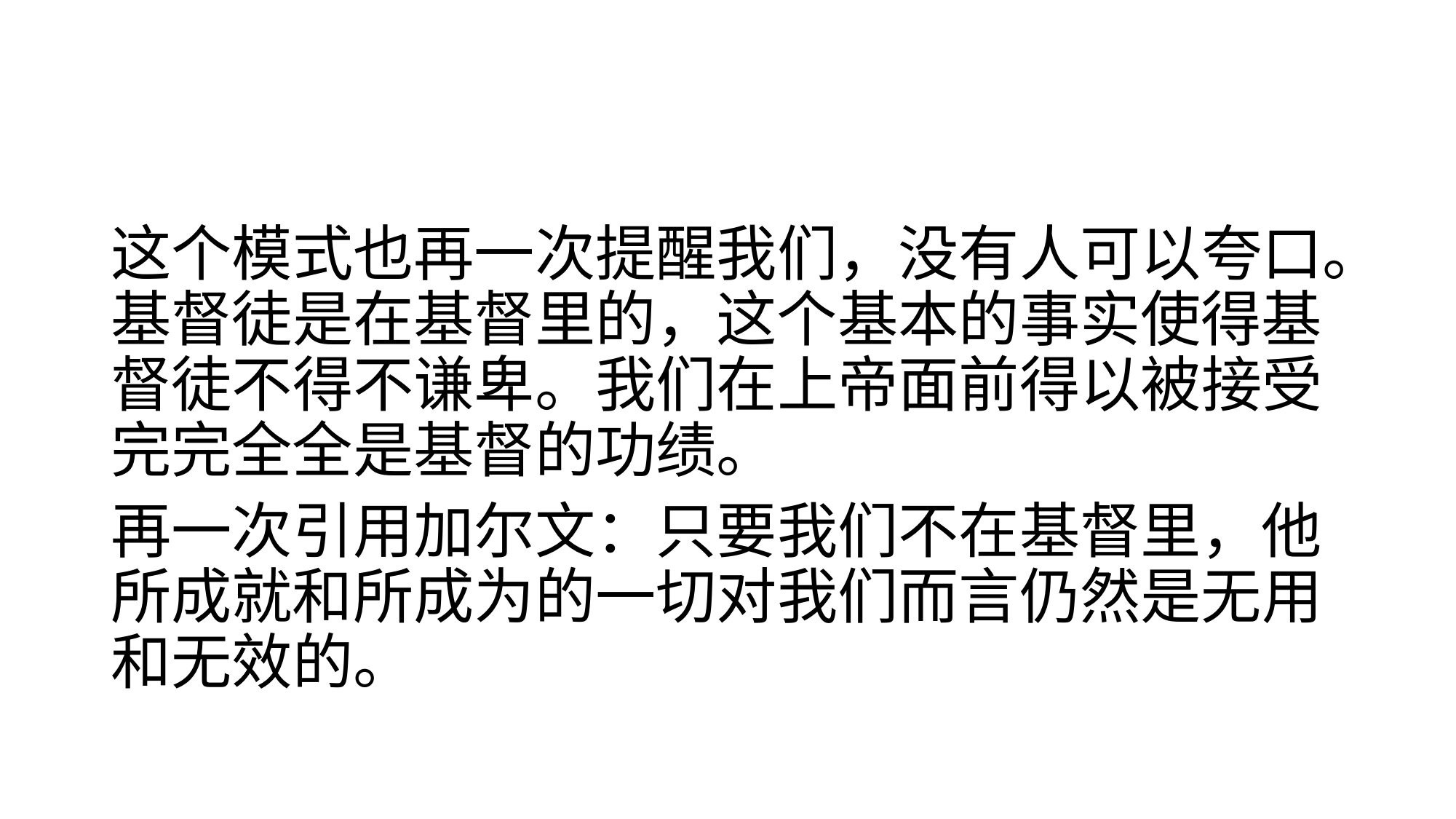

#
这个模式也再一次提醒我们，没有人可以夸口。基督徒是在基督里的，这个基本的事实使得基督徒不得不谦卑。我们在上帝面前得以被接受完完全全是基督的功绩。
再一次引用加尔文：只要我们不在基督里，他所成就和所成为的一切对我们而言仍然是无用和无效的。